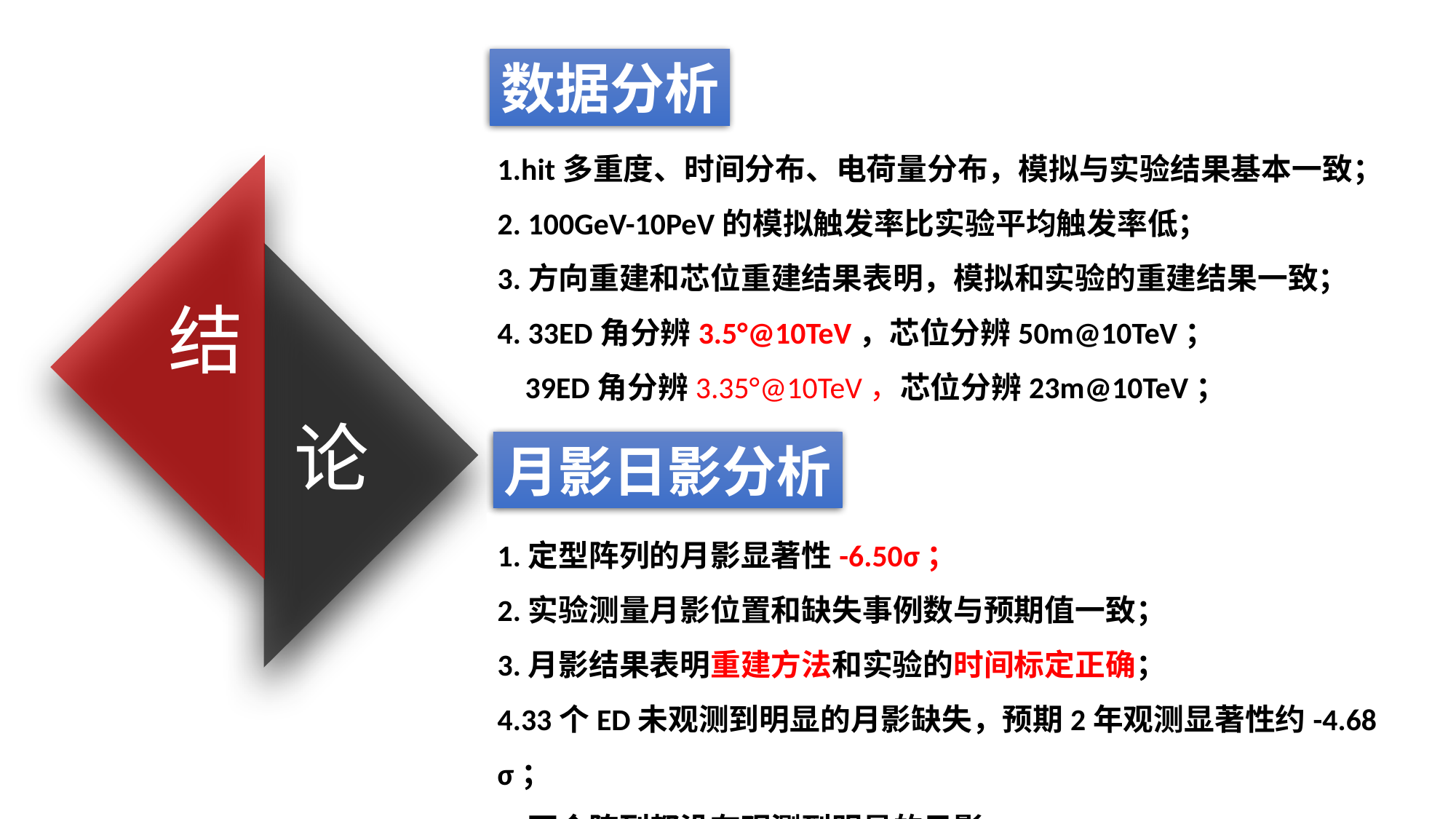

数据分析
1.hit多重度、时间分布、电荷量分布，模拟与实验结果基本一致；
2. 100GeV-10PeV的模拟触发率比实验平均触发率低；
3.方向重建和芯位重建结果表明，模拟和实验的重建结果一致；
4. 33ED角分辨3.5°@10TeV，芯位分辨50m@10TeV；
    39ED角分辨3.35°@10TeV，芯位分辨23m@10TeV；

结
论
月影日影分析
1.定型阵列的月影显著性-6.50σ；
2.实验测量月影位置和缺失事例数与预期值一致；
3.月影结果表明重建方法和实验的时间标定正确；
4.33个ED未观测到明显的月影缺失，预期2年观测显著性约-4.68 σ；
5.两个阵列都没有观测到明显的日影；